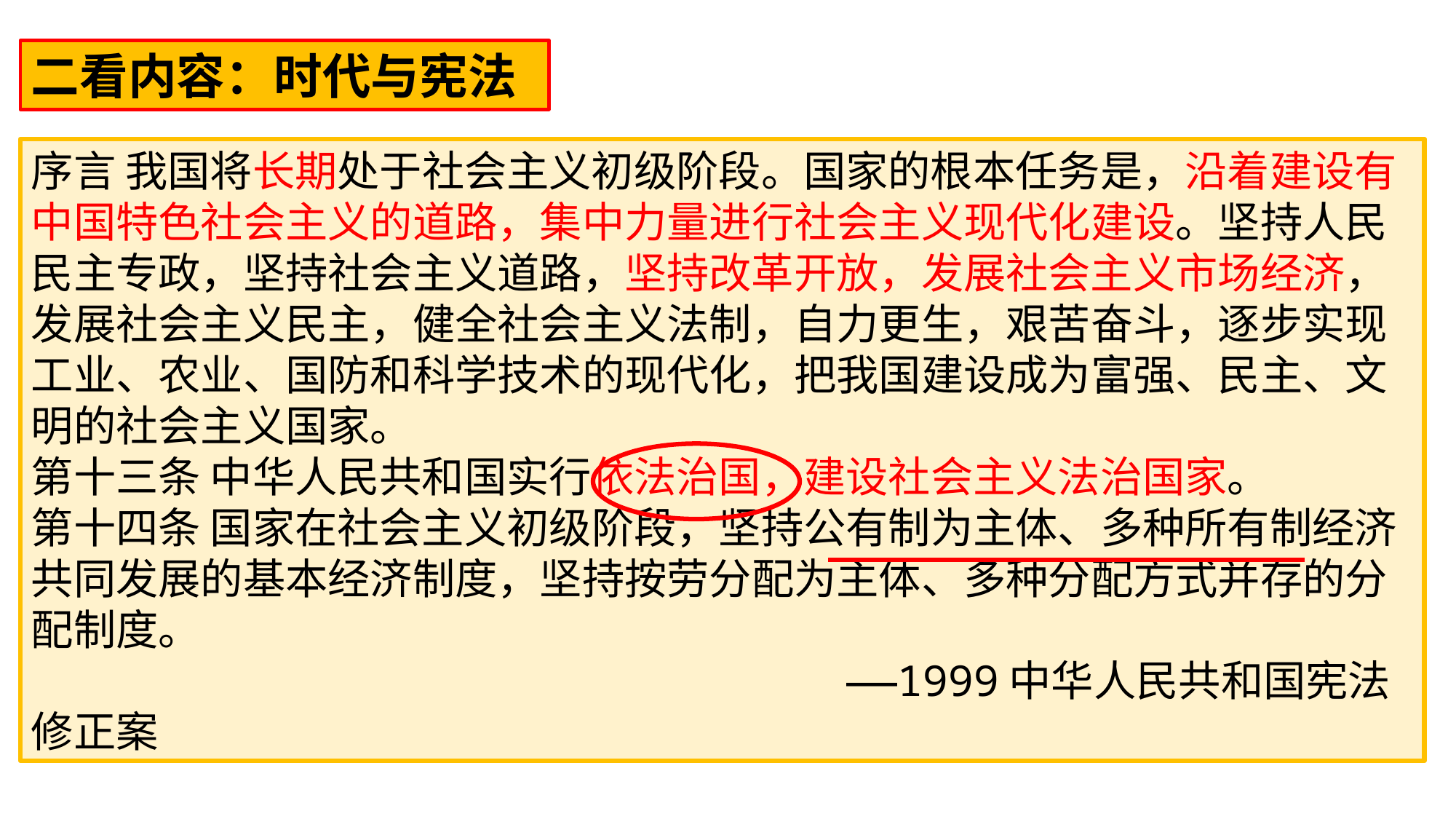

二看内容：时代与宪法
序言 我国将长期处于社会主义初级阶段。国家的根本任务是，沿着建设有中国特色社会主义的道路，集中力量进行社会主义现代化建设。坚持人民民主专政，坚持社会主义道路，坚持改革开放，发展社会主义市场经济，发展社会主义民主，健全社会主义法制，自力更生，艰苦奋斗，逐步实现工业、农业、国防和科学技术的现代化，把我国建设成为富强、民主、文明的社会主义国家。
第十三条 中华人民共和国实行依法治国，建设社会主义法治国家。
第十四条 国家在社会主义初级阶段，坚持公有制为主体、多种所有制经济共同发展的基本经济制度，坚持按劳分配为主体、多种分配方式并存的分配制度。
                                ——1999中华人民共和国宪法修正案